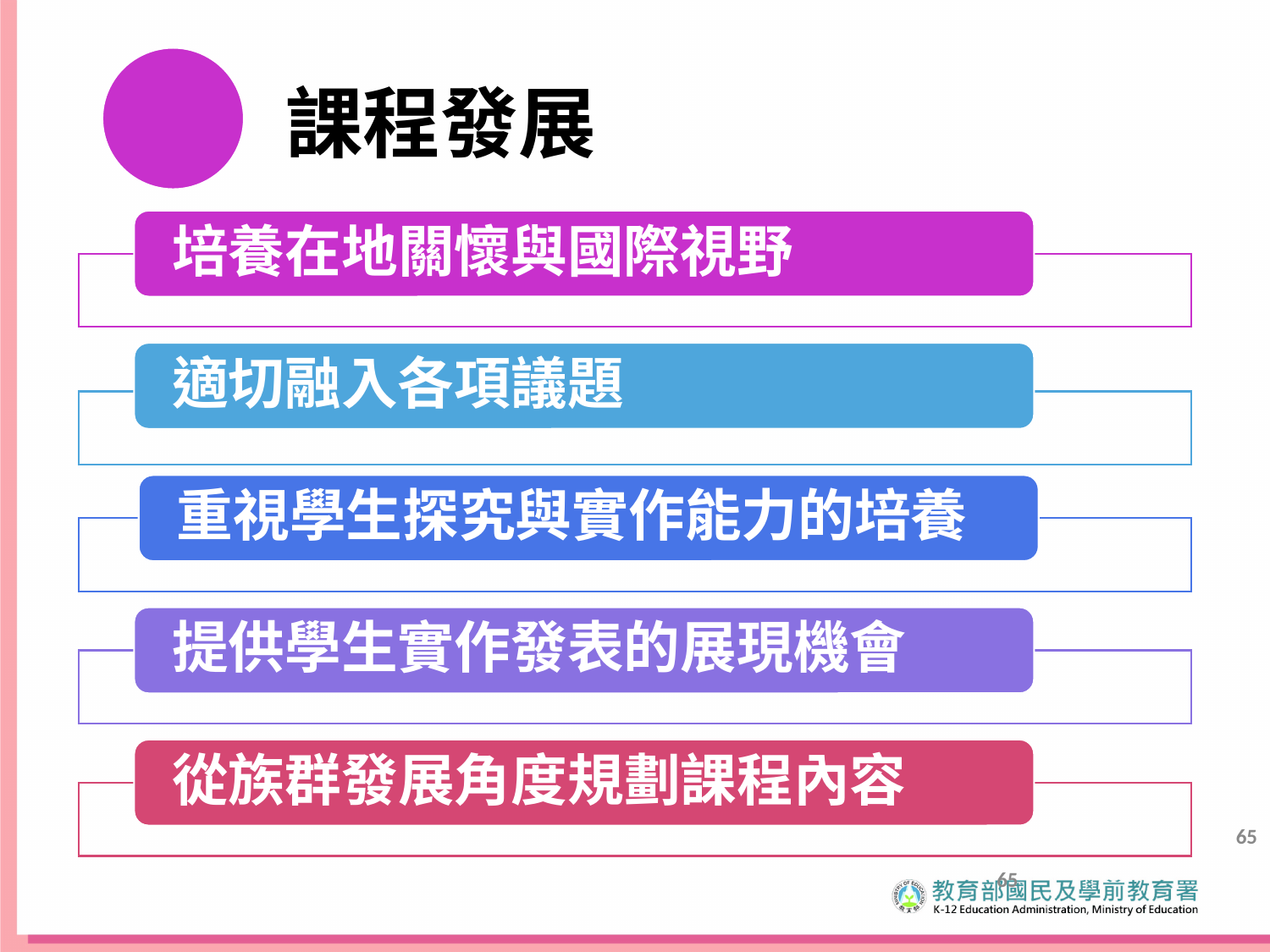

一    課程發展

培養在地關懷與國際視野
適切融入各項議題
重視學生探究與實作能力的培養
提供學生實作發表的展現機會
從族群發展角度規劃課程內容